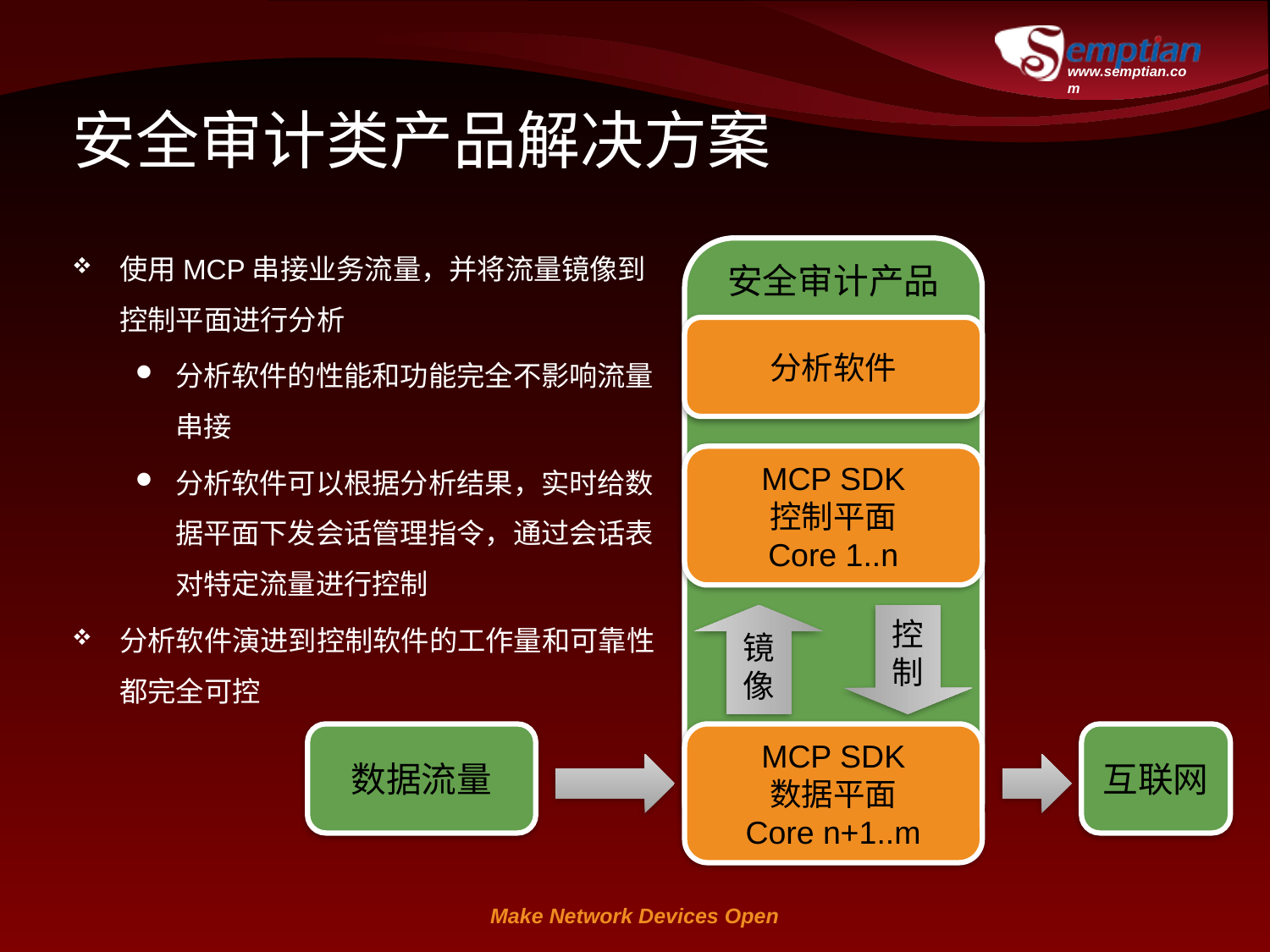

# 安全审计类产品解决方案
使用MCP串接业务流量，并将流量镜像到控制平面进行分析
分析软件的性能和功能完全不影响流量串接
分析软件可以根据分析结果，实时给数据平面下发会话管理指令，通过会话表对特定流量进行控制
分析软件演进到控制软件的工作量和可靠性都完全可控
安全审计产品
分析软件
MCP SDK
控制平面
Core 1..n
镜像
控制
数据流量
MCP SDK
数据平面
Core n+1..m
互联网